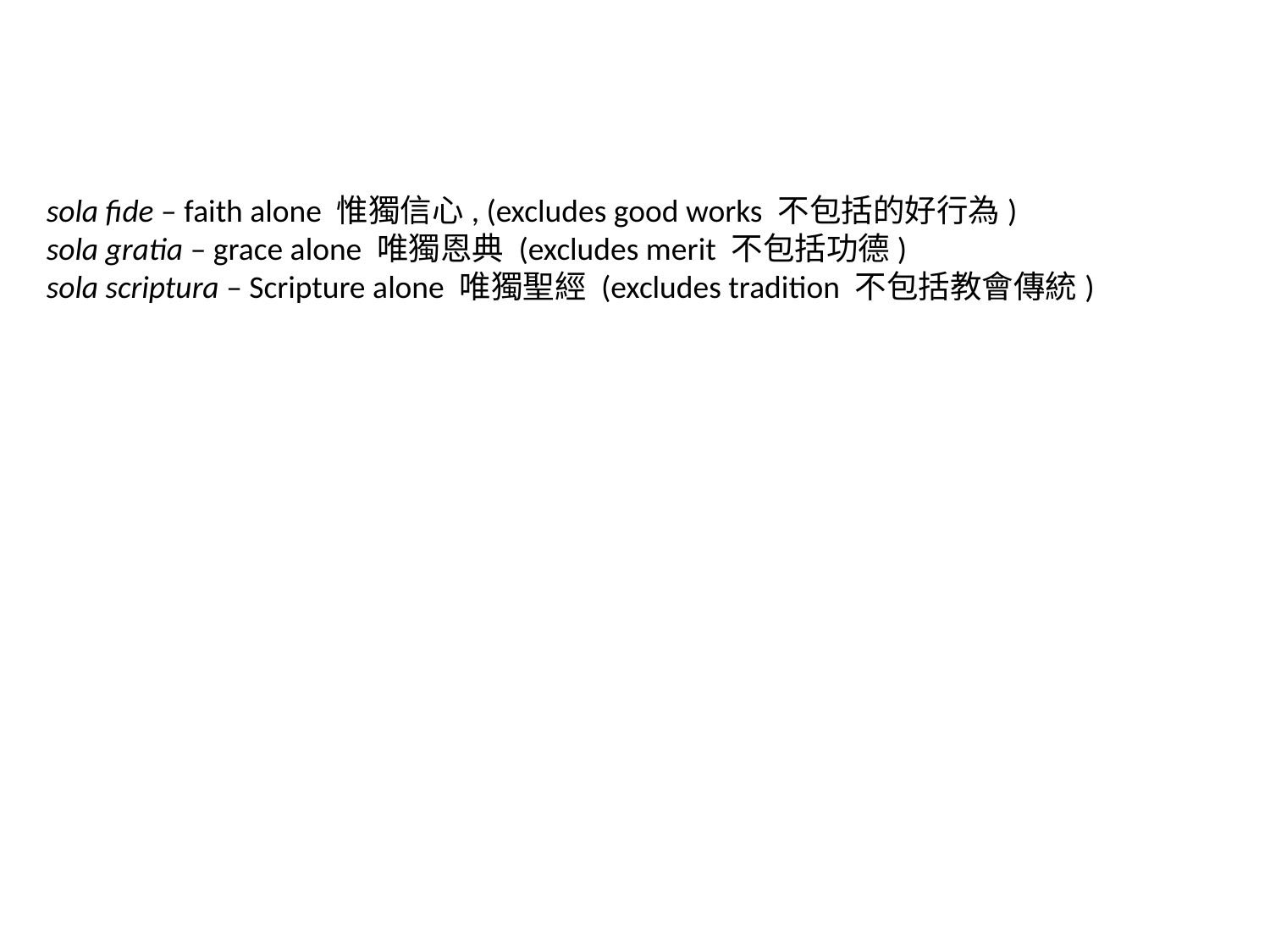

sola fide – faith alone 惟獨信心, (excludes good works 不包括的好行為)
sola gratia – grace alone 唯獨恩典 (excludes merit 不包括功德)
sola scriptura – Scripture alone 唯獨聖經 (excludes tradition 不包括教會傳統)